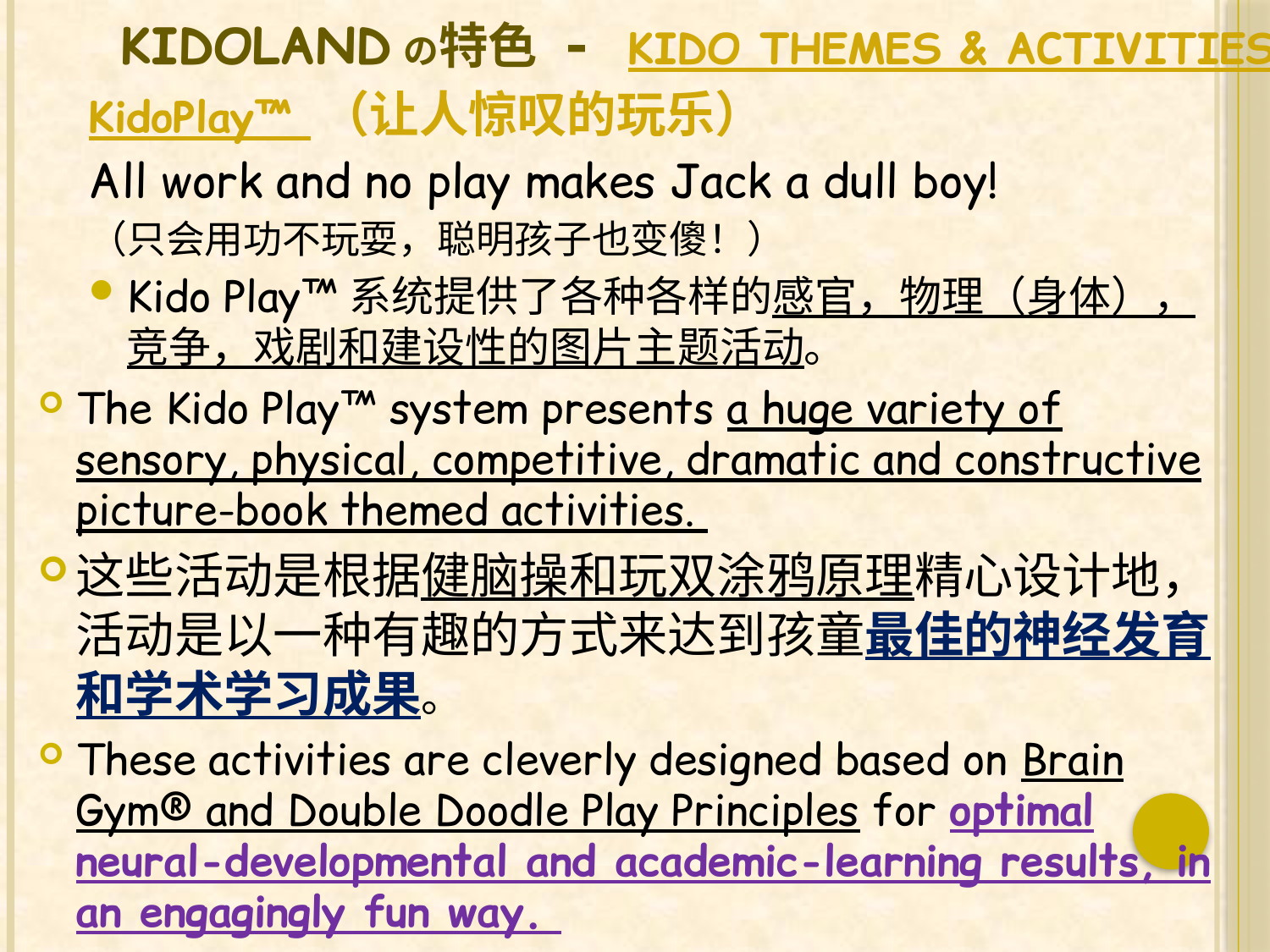

# Kidolandの特色 - KIDO THEMES & ACTIVITIES
KidoPlay™ （让人惊叹的玩乐）
All work and no play makes Jack a dull boy!
（只会用功不玩耍，聪明孩子也变傻！）
Kido Play™系统提供了各种各样的感官，物理（身体），竞争，戏剧和建设性的图片主题活动。
The Kido Play™ system presents a huge variety of sensory, physical, competitive, dramatic and constructive picture-book themed activities.
这些活动是根据健脑操和玩双涂鸦原理精心设计地，活动是以一种有趣的方式来达到孩童最佳的神经发育和学术学习成果。
These activities are cleverly designed based on Brain Gym® and Double Doodle Play Principles for optimal neural-developmental and academic-learning results, in an engagingly fun way.